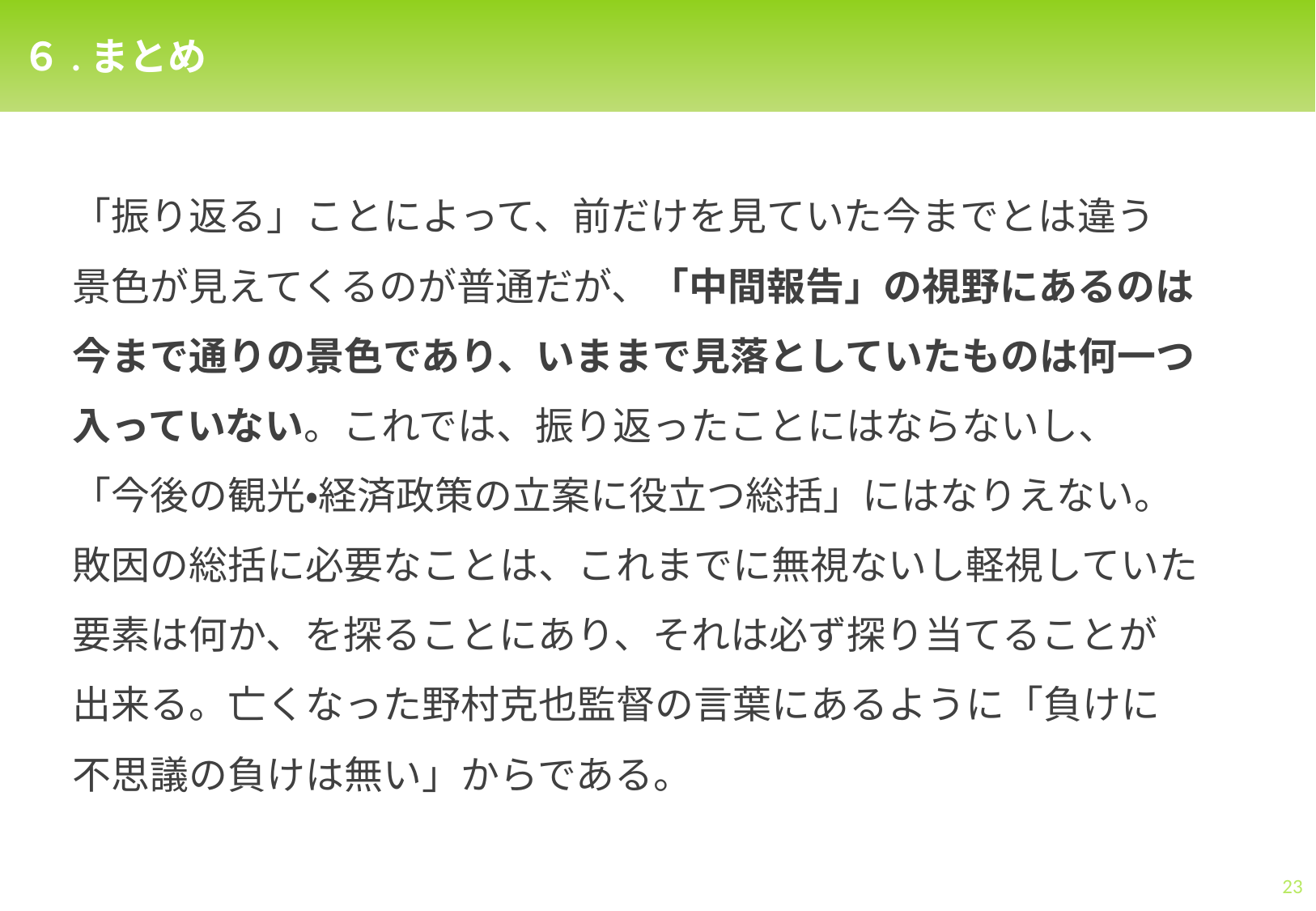

６.まとめ
「振り返る」ことによって、前だけを見ていた今までとは違う
景色が見えてくるのが普通だが、「中間報告」の視野にあるのは
今まで通りの景色であり、いままで見落としていたものは何一つ入っていない。これでは、振り返ったことにはならないし、
「今後の観光・経済政策の立案に役立つ総括」にはなりえない。
敗因の総括に必要なことは、これまでに無視ないし軽視していた
要素は何か、を探ることにあり、それは必ず探り当てることが
出来る。亡くなった野村克也監督の言葉にあるように「負けに
不思議の負けは無い」からである。
23